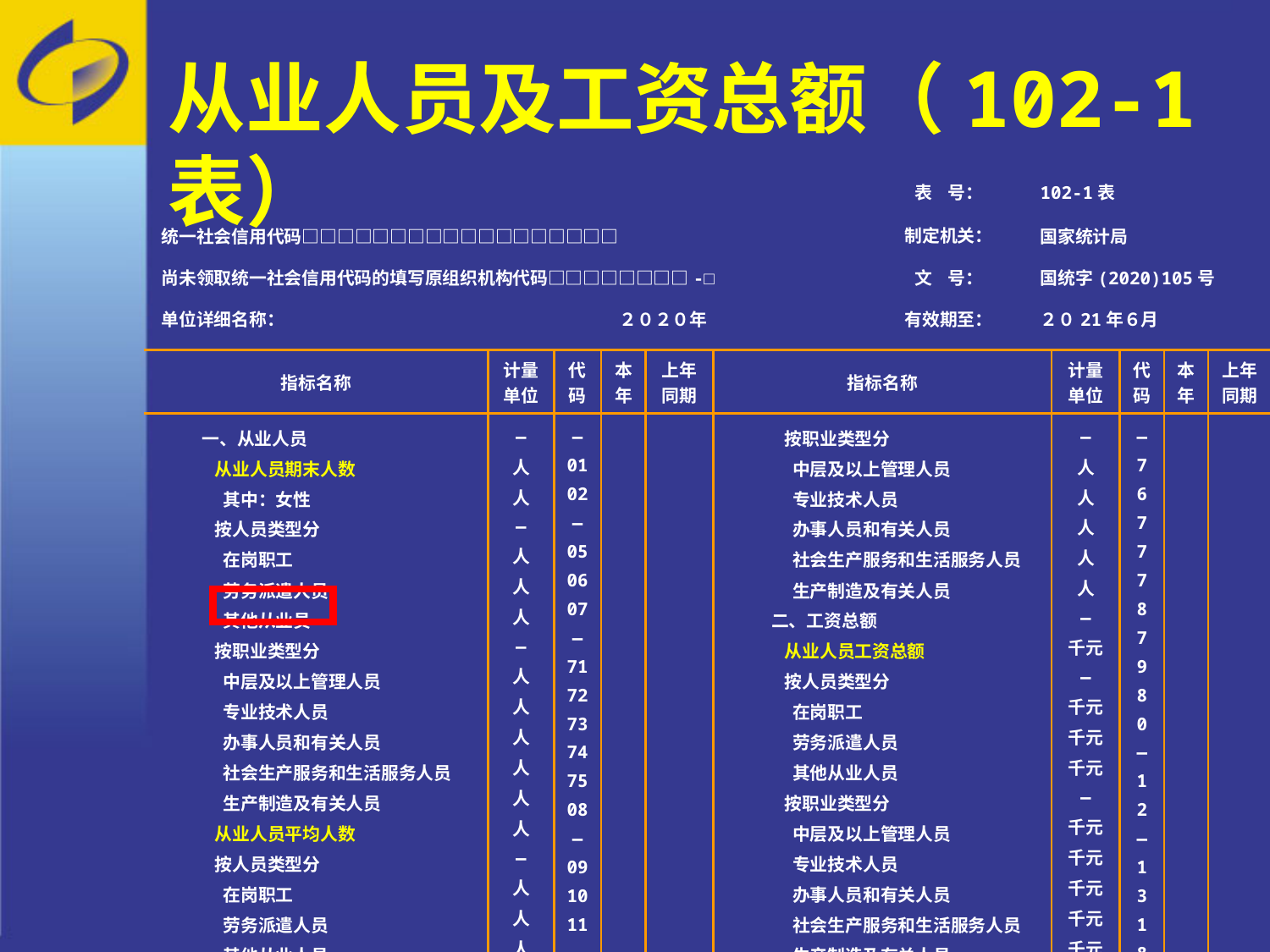

从业人员及工资总额（102-1表）
|  | 表 号： | 102-1表 |
| --- | --- | --- |
| 统一社会信用代码□□□□□□□□□□□□□□□□□□ | 制定机关： | 国家统计局 |
| 尚未领取统一社会信用代码的填写原组织机构代码□□□□□□□□-□ | 文 号： | 国统字(2020)105号 |
| 单位详细名称：　　　　　　　　　　　　　　　　　 ２０２０年 | 有效期至： | ２０21年６月 |
| 指标名称 | 计量单位 | 代码 | 本年 | 上年同期 | 指标名称 | 计量单位 | 代码 | 本年 | 上年同期 |
| --- | --- | --- | --- | --- | --- | --- | --- | --- | --- |
| 一、从业人员 从业人员期末人数 其中：女性 按人员类型分 在岗职工 劳务派遣人员 其他从业员 按职业类型分 中层及以上管理人员 专业技术人员 办事人员和有关人员 社会生产服务和生活服务人员 生产制造及有关人员 从业人员平均人数 按人员类型分 在岗职工 劳务派遣人员 其他从业人员 | — 人 人 — 人 人 人 — 人 人 人 人 人 人 — 人 人 人 | — 01 02 — 05 06 07 — 71 72 73 74 75 08 — 09 10 11 |  |  | 按职业类型分 中层及以上管理人员 专业技术人员 办事人员和有关人员 社会生产服务和生活服务人员 生产制造及有关人员 二、工资总额 从业人员工资总额 按人员类型分 在岗职工 劳务派遣人员 其他从业人员 按职业类型分 中层及以上管理人员 专业技术人员 办事人员和有关人员 社会生产服务和生活服务人员 生产制造及有关人员 | — 人 人 人 人 人 — 千元 — 千元 千元 千元 — 千元 千元 千元 千元 千元 | — 76 77 78 79 80 — 12 — 13 18 19 — 81 82 83 84 85 |  |  |